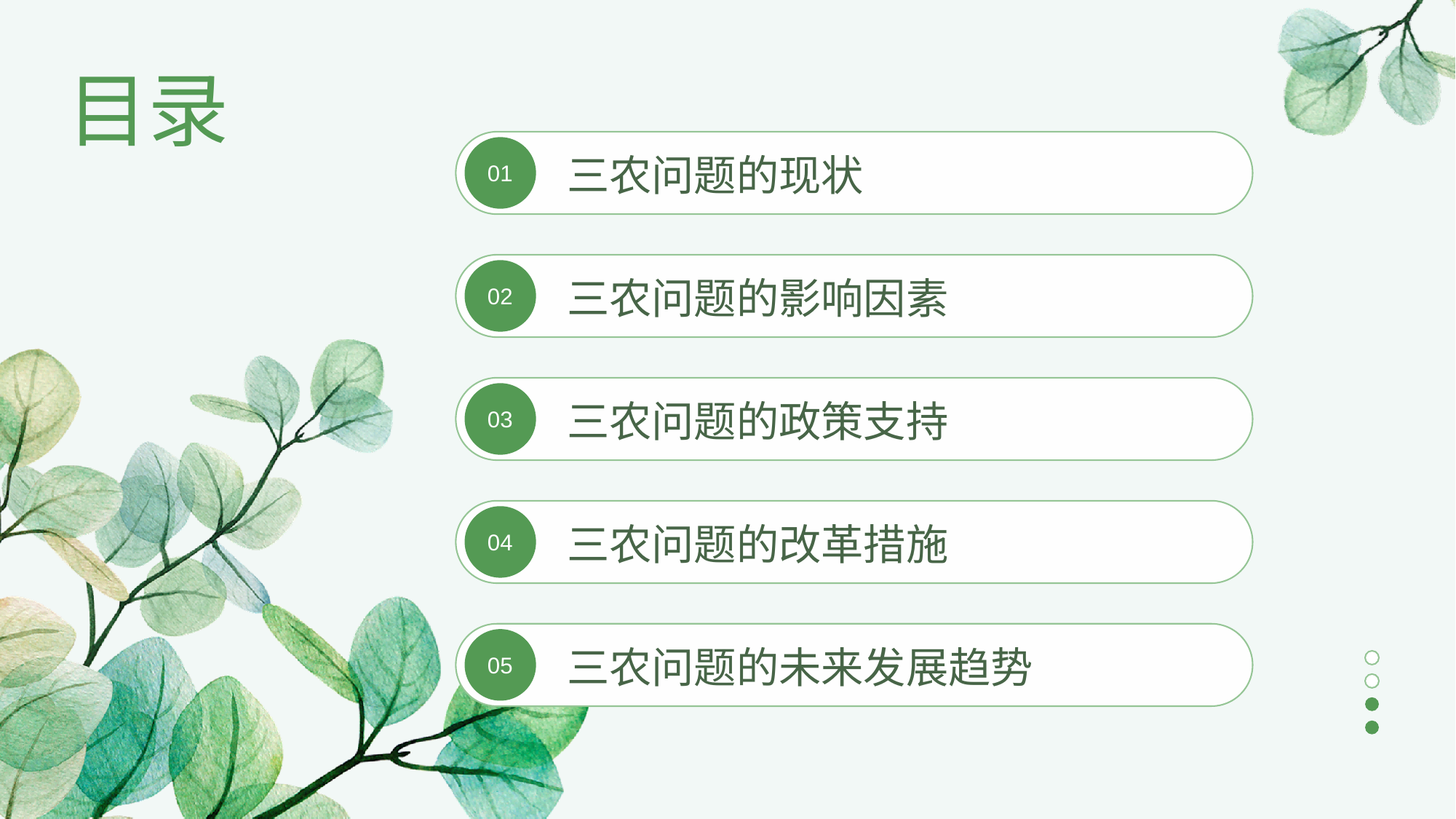

目录

01
三农问题的现状

02
三农问题的影响因素

03
三农问题的政策支持

04
三农问题的改革措施

05
三农问题的未来发展趋势